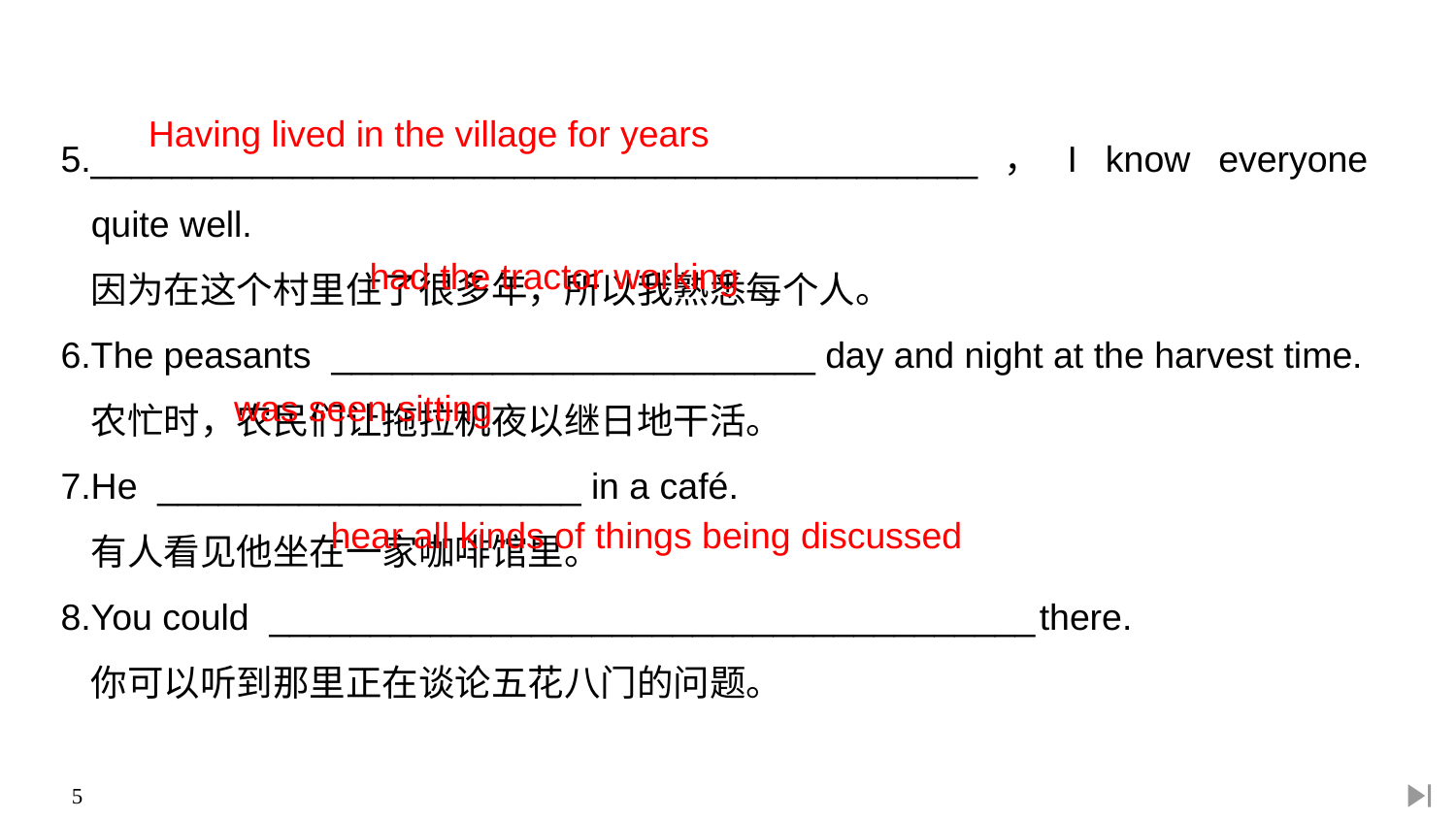

Having lived in the village for years
5.____________________________________________，I know everyone quite well.
	因为在这个村里住了很多年，所以我熟悉每个人。
6.The peasants  ________________________ day and night at the harvest time.
	农忙时，农民们让拖拉机夜以继日地干活。
7.He  _____________________ in a café.
	有人看见他坐在一家咖啡馆里。
8.You could  ______________________________________ there.
	你可以听到那里正在谈论五花八门的问题。
had the tractor working
was seen sitting
hear all kinds of things being discussed